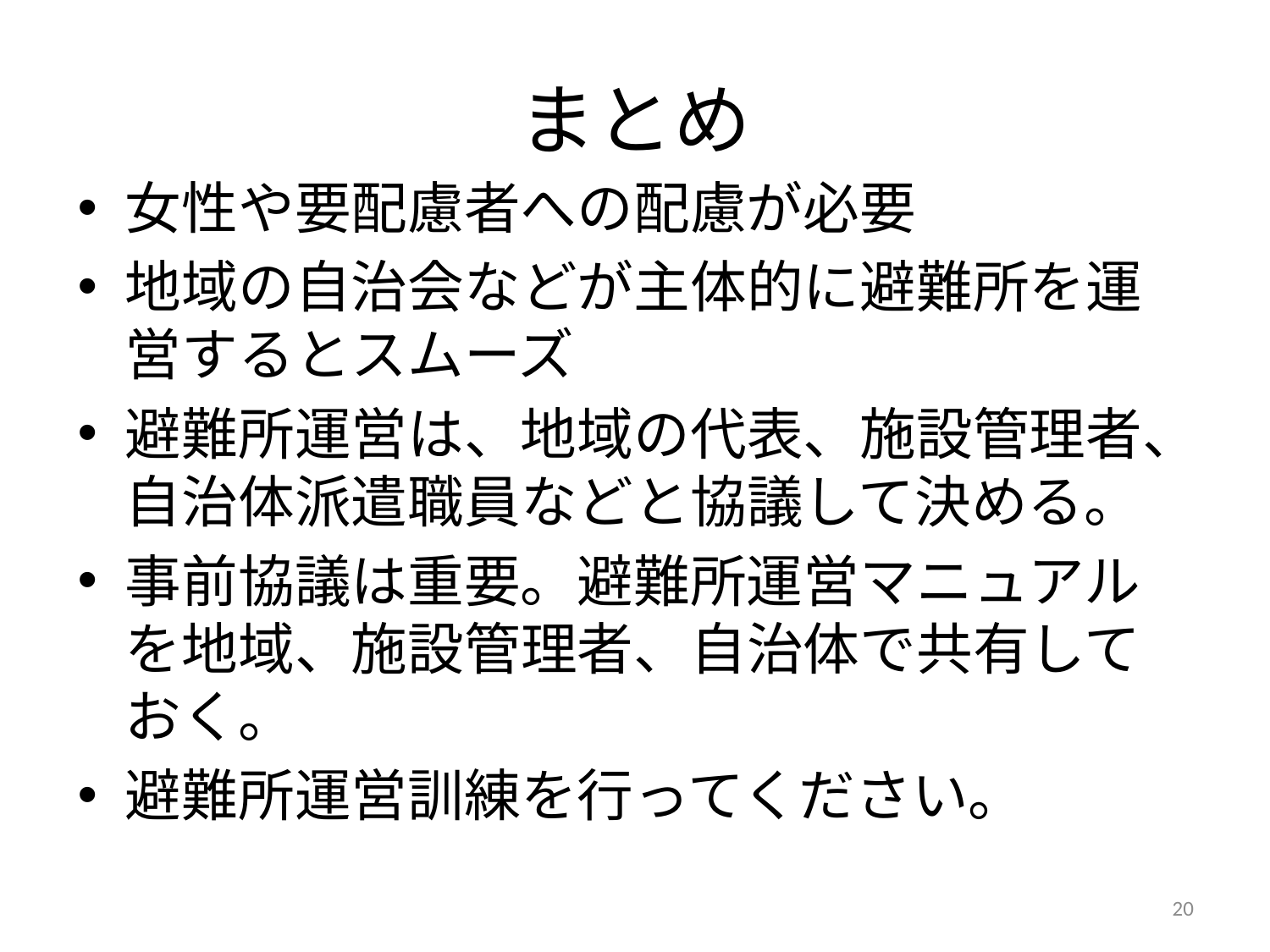

# まとめ
女性や要配慮者への配慮が必要
地域の自治会などが主体的に避難所を運営するとスムーズ
避難所運営は、地域の代表、施設管理者、自治体派遣職員などと協議して決める。
事前協議は重要。避難所運営マニュアルを地域、施設管理者、自治体で共有しておく。
避難所運営訓練を行ってください。

20